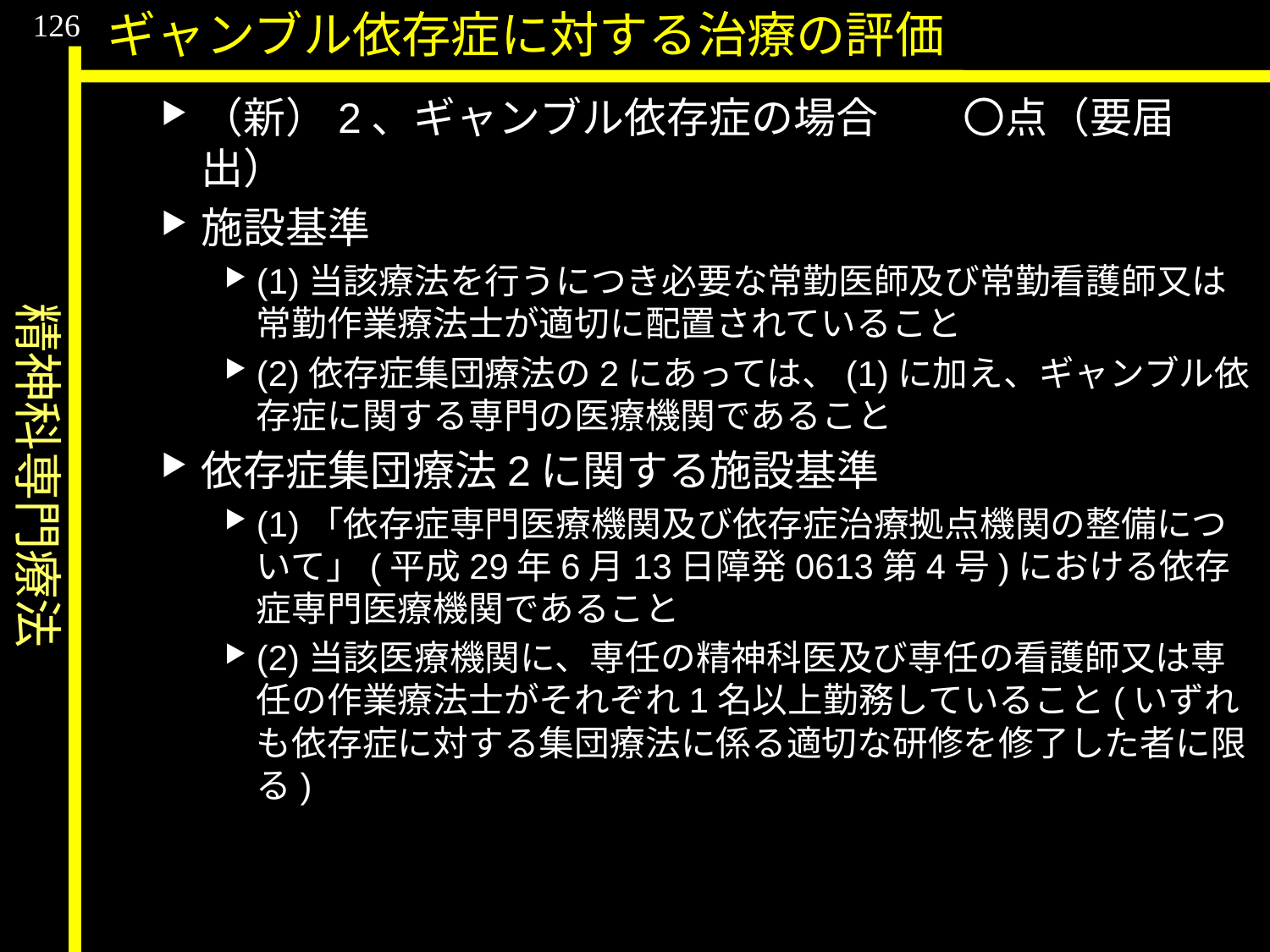

精神科専門療法
126
ギャンブル依存症に対する治療の評価

（新）2、ギャンブル依存症の場合	〇点（要届出）
施設基準
(1)当該療法を行うにつき必要な常勤医師及び常勤看護師又は常勤作業療法士が適切に配置されていること
(2)依存症集団療法の2にあっては、(1)に加え、ギャンブル依存症に関する専門の医療機関であること
依存症集団療法2に関する施設基準
(1)「依存症専門医療機関及び依存症治療拠点機関の整備について」(平成29年6月13日障発0613第4号)における依存症専門医療機関であること
(2)当該医療機関に、専任の精神科医及び専任の看護師又は専任の作業療法士がそれぞれ1名以上勤務していること(いずれも依存症に対する集団療法に係る適切な研修を修了した者に限る)